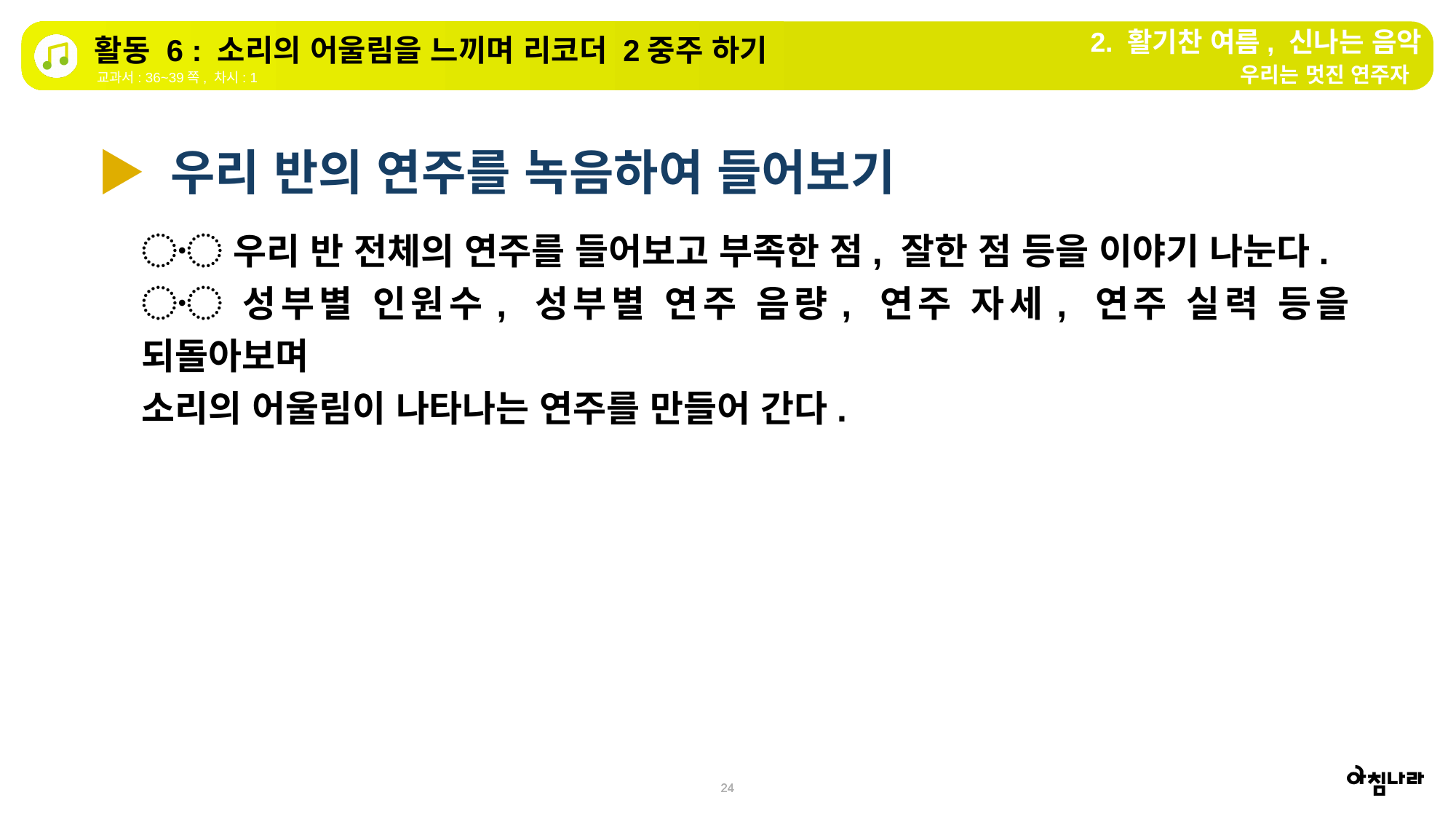

2. 활기찬 여름, 신나는 음악
활동 6 : 소리의 어울림을 느끼며 리코더 2중주 하기
우리는 멋진 연주자
교과서: 36~39쪽, 차시: 1
▶ 우리 반의 연주를 녹음하여 들어보기
〮 우리 반 전체의 연주를 들어보고 부족한 점, 잘한 점 등을 이야기 나눈다.
〮 성부별 인원수, 성부별 연주 음량, 연주 자세, 연주 실력 등을 되돌아보며
소리의 어울림이 나타나는 연주를 만들어 간다.
24
24
24